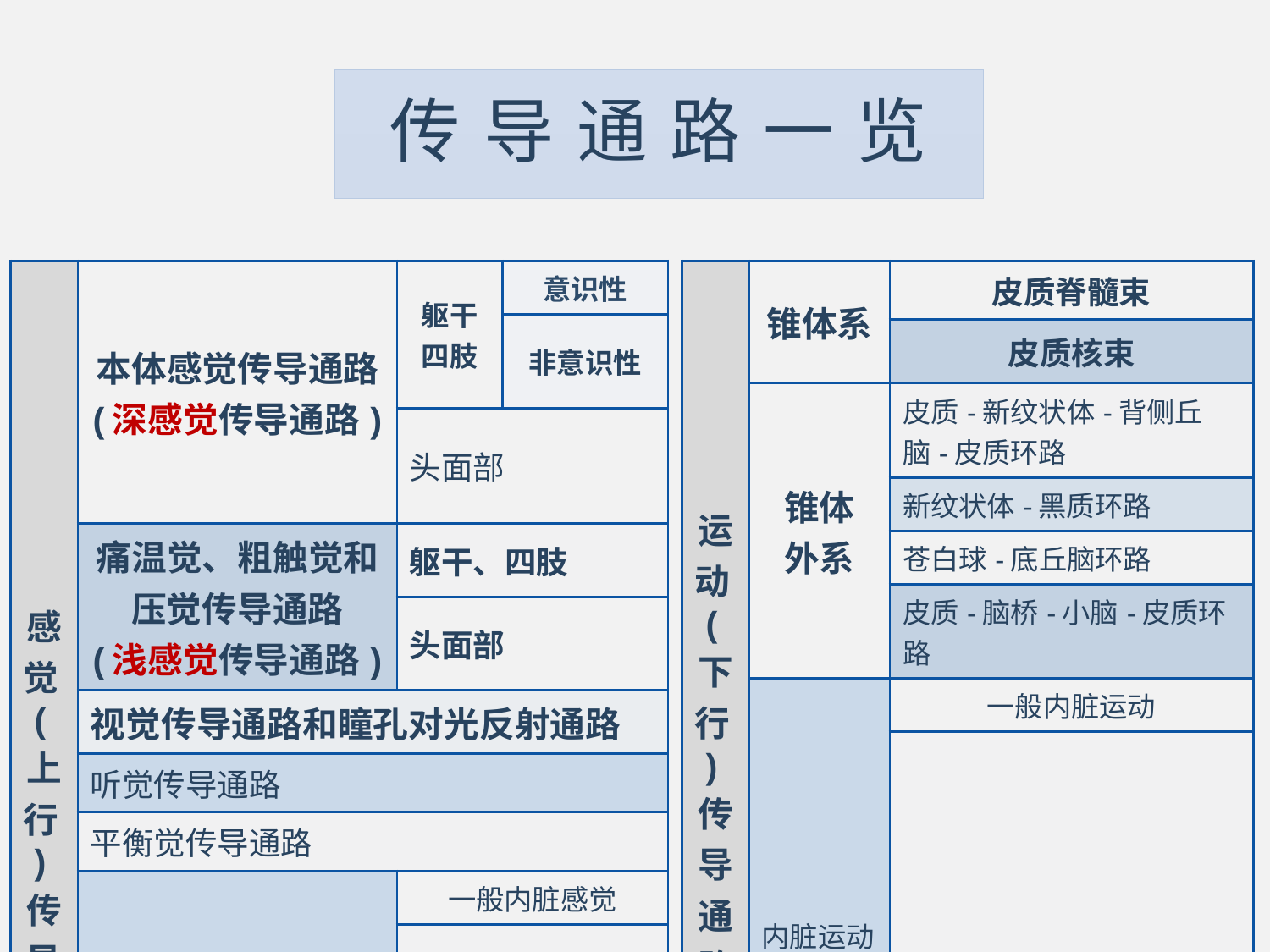

# 传 导 通 路 一 览
| 感觉(上行)传导通路 | 本体感觉传导通路 (深感觉传导通路) | 躯干 四肢 | 意识性 |
| --- | --- | --- | --- |
|  |  |  | 非意识性 |
|  |  | 头面部 |  |
|  | 痛温觉、粗触觉和压觉传导通路 (浅感觉传导通路) | 躯干、四肢 |  |
|  |  | 头面部 |  |
|  | 视觉传导通路和瞳孔对光反射通路 |  |  |
|  | 听觉传导通路 |  |  |
|  | 平衡觉传导通路 |  |  |
|  | 内脏感觉传导通路 | 一般内脏感觉 |  |
|  |  | 特殊内脏感觉 |  |
| 运动(下行)传导通路 | 锥体系 | 皮质脊髓束 |
| --- | --- | --- |
|  |  | 皮质核束 |
|  | 锥体 外系 | 皮质-新纹状体-背侧丘脑-皮质环路 |
|  |  | 新纹状体-黑质环路 |
|  |  | 苍白球-底丘脑环路 |
|  |  | 皮质-脑桥-小脑-皮质环路 |
|  | 内脏运动传导通路 | 一般内脏运动 |
|  |  | 特殊内脏运动 |